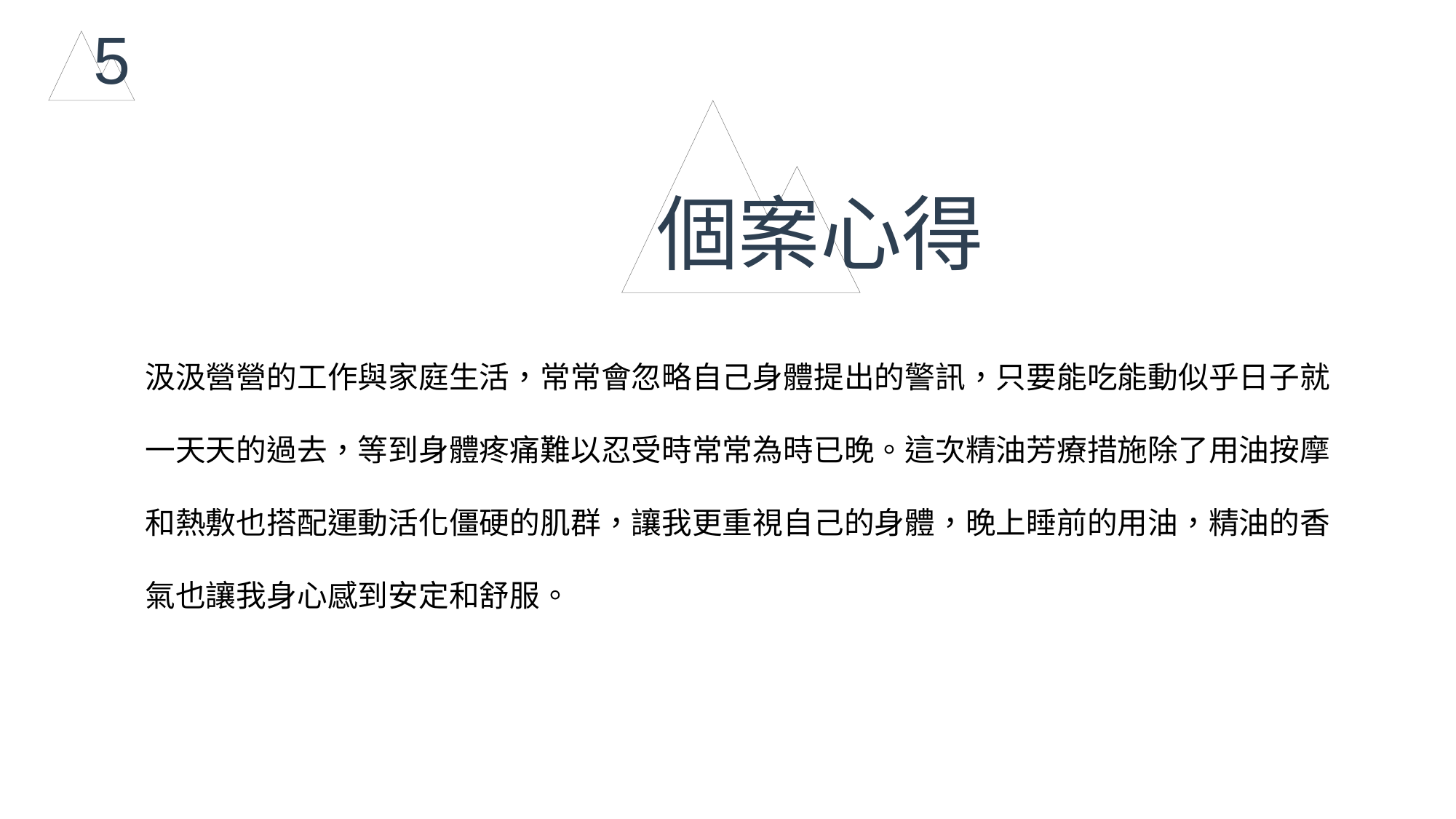

5

個案心得
汲汲營營的工作與家庭生活，常常會忽略自己身體提出的警訊，只要能吃能動似乎日子就一天天的過去，等到身體疼痛難以忍受時常常為時已晚。這次精油芳療措施除了用油按摩和熱敷也搭配運動活化僵硬的肌群，讓我更重視自己的身體，晚上睡前的用油，精油的香氣也讓我身心感到安定和舒服。